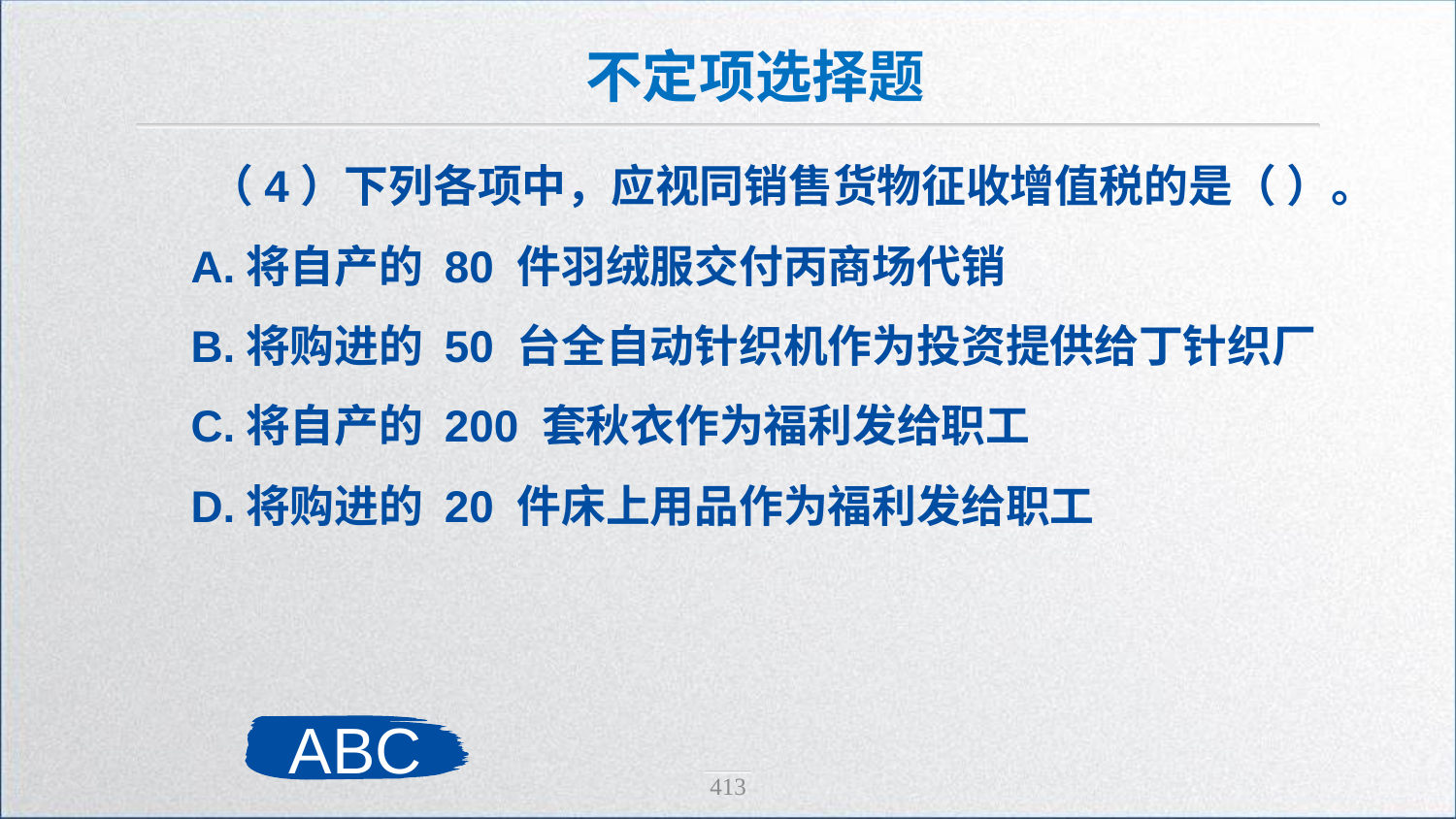

不定项选择题
  （4）下列各项中，应视同销售货物征收增值税的是（ ）。
 A.将自产的 80 件羽绒服交付丙商场代销
 B.将购进的 50 台全自动针织机作为投资提供给丁针织厂
 C.将自产的 200 套秋衣作为福利发给职工
 D.将购进的 20 件床上用品作为福利发给职工
ABC

413